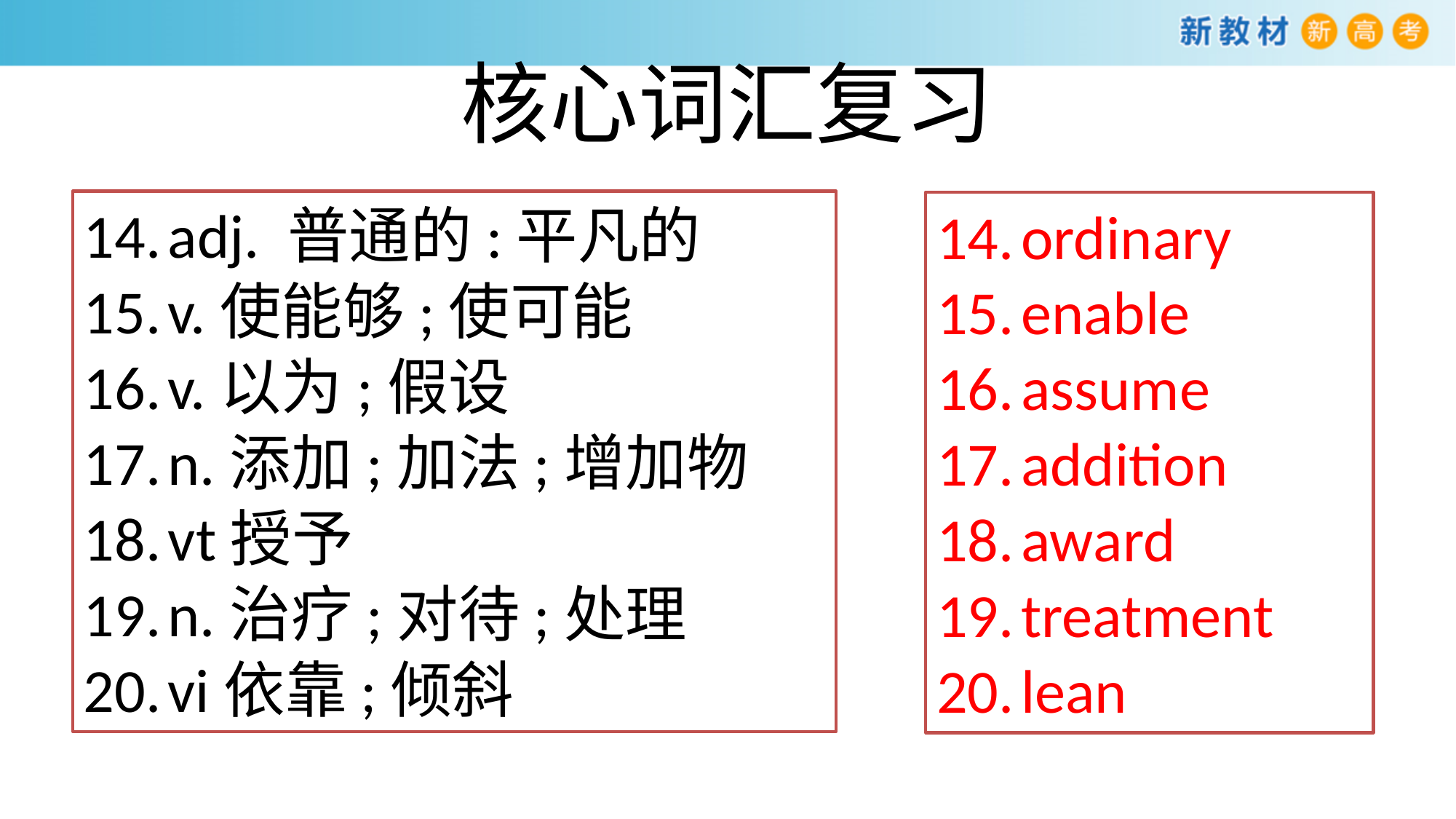

# 核心词汇复习
adj. 普通的:平凡的
v.使能够;使可能
v.以为;假设
n.添加;加法;增加物
vt授予
n.治疗;对待;处理
vi依靠;倾斜
ordinary
enable
assume
addition
award
treatment
lean